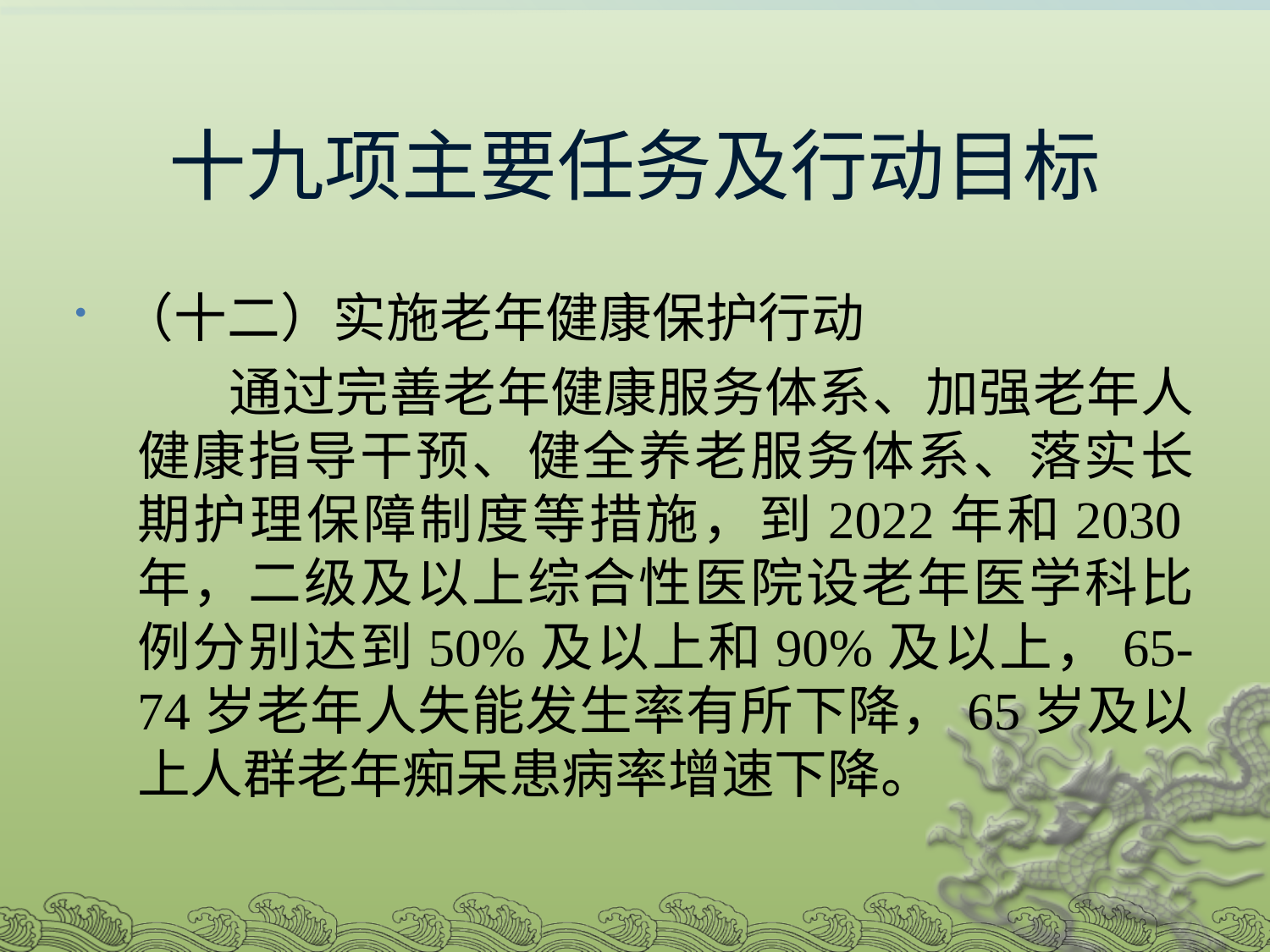

# 十九项主要任务及行动目标
（十二）实施老年健康保护行动
通过完善老年健康服务体系、加强老年人健康指导干预、健全养老服务体系、落实长期护理保障制度等措施，到2022年和2030年，二级及以上综合性医院设老年医学科比例分别达到50%及以上和90%及以上，65-74岁老年人失能发生率有所下降，65岁及以上人群老年痴呆患病率增速下降。